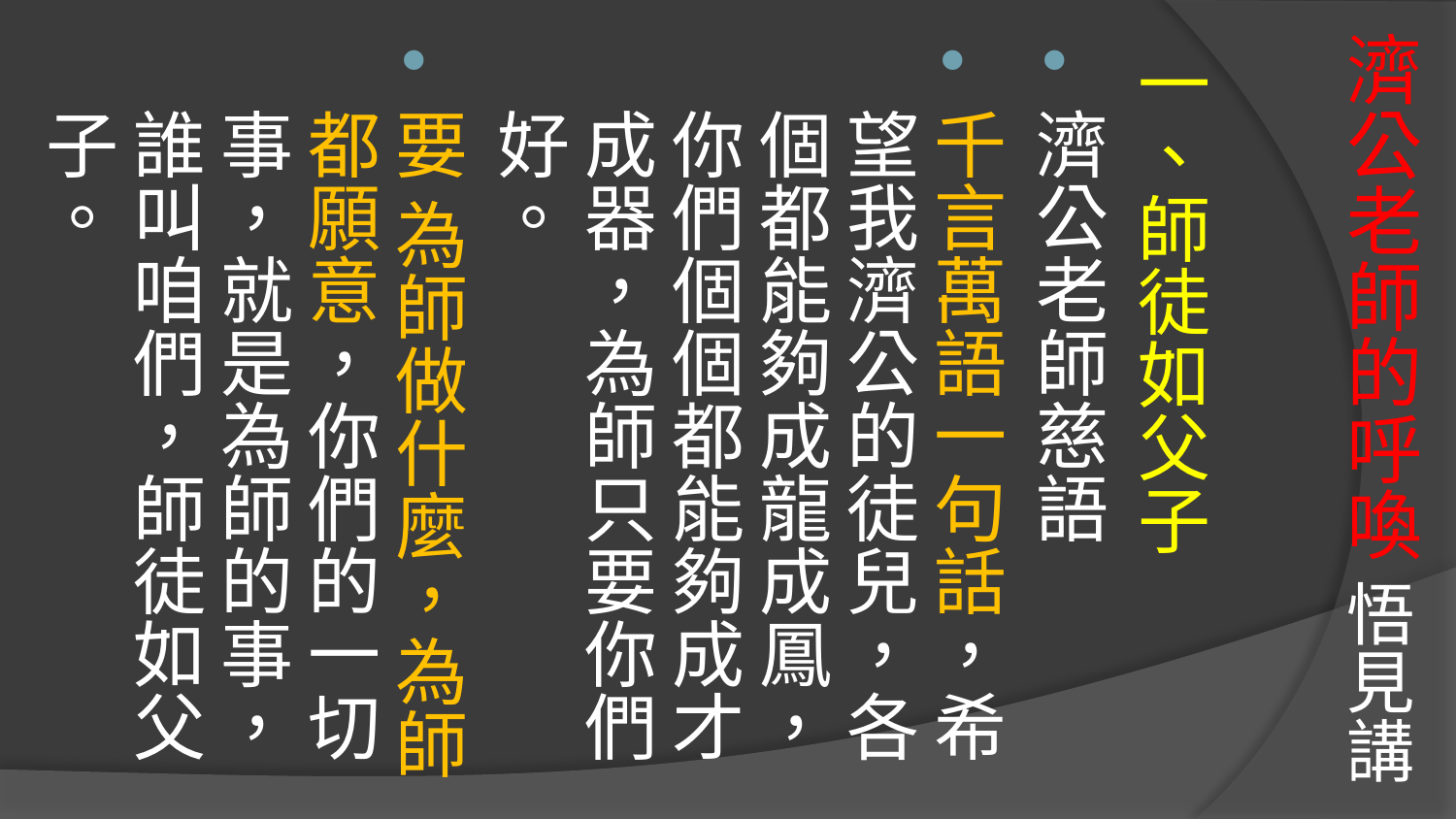

# 濟公老師的呼喚 悟見講
一、師徒如父子
濟公老師慈語
千言萬語一句話，希望我濟公的徒兒，各個都能夠成龍成鳳，你們個個都能夠成才成器，為師只要你們好。
要 為師做什麼，為師都願意，你們的一切事，就是為師的事，誰叫咱們，師徒如父子。